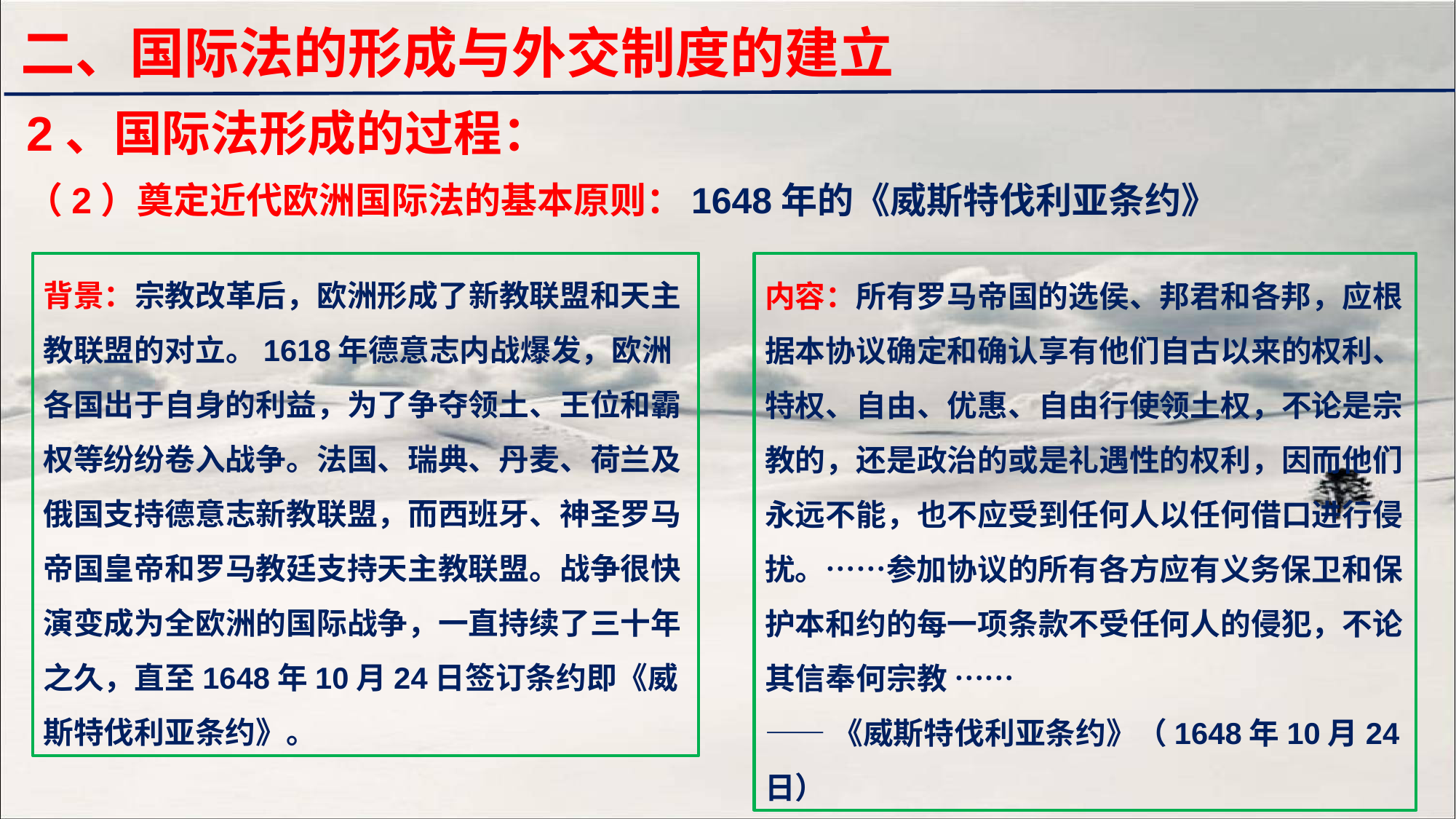

二、国际法的形成与外交制度的建立
2、国际法形成的过程：
（2）奠定近代欧洲国际法的基本原则：1648年的《威斯特伐利亚条约》
背景：宗教改革后，欧洲形成了新教联盟和天主教联盟的对立。1618年德意志内战爆发，欧洲各国出于自身的利益，为了争夺领土、王位和霸权等纷纷卷入战争。法国、瑞典、丹麦、荷兰及俄国支持德意志新教联盟，而西班牙、神圣罗马帝国皇帝和罗马教廷支持天主教联盟。战争很快演变成为全欧洲的国际战争，一直持续了三十年之久，直至1648年10月24日签订条约即《威斯特伐利亚条约》。
内容：所有罗马帝国的选侯、邦君和各邦，应根据本协议确定和确认享有他们自古以来的权利、特权、自由、优惠、自由行使领土权，不论是宗教的，还是政治的或是礼遇性的权利，因而他们永远不能，也不应受到任何人以任何借口进行侵扰。……参加协议的所有各方应有义务保卫和保护本和约的每一项条款不受任何人的侵犯，不论其信奉何宗教 ……
——《威斯特伐利亚条约》（1648年10月24日）